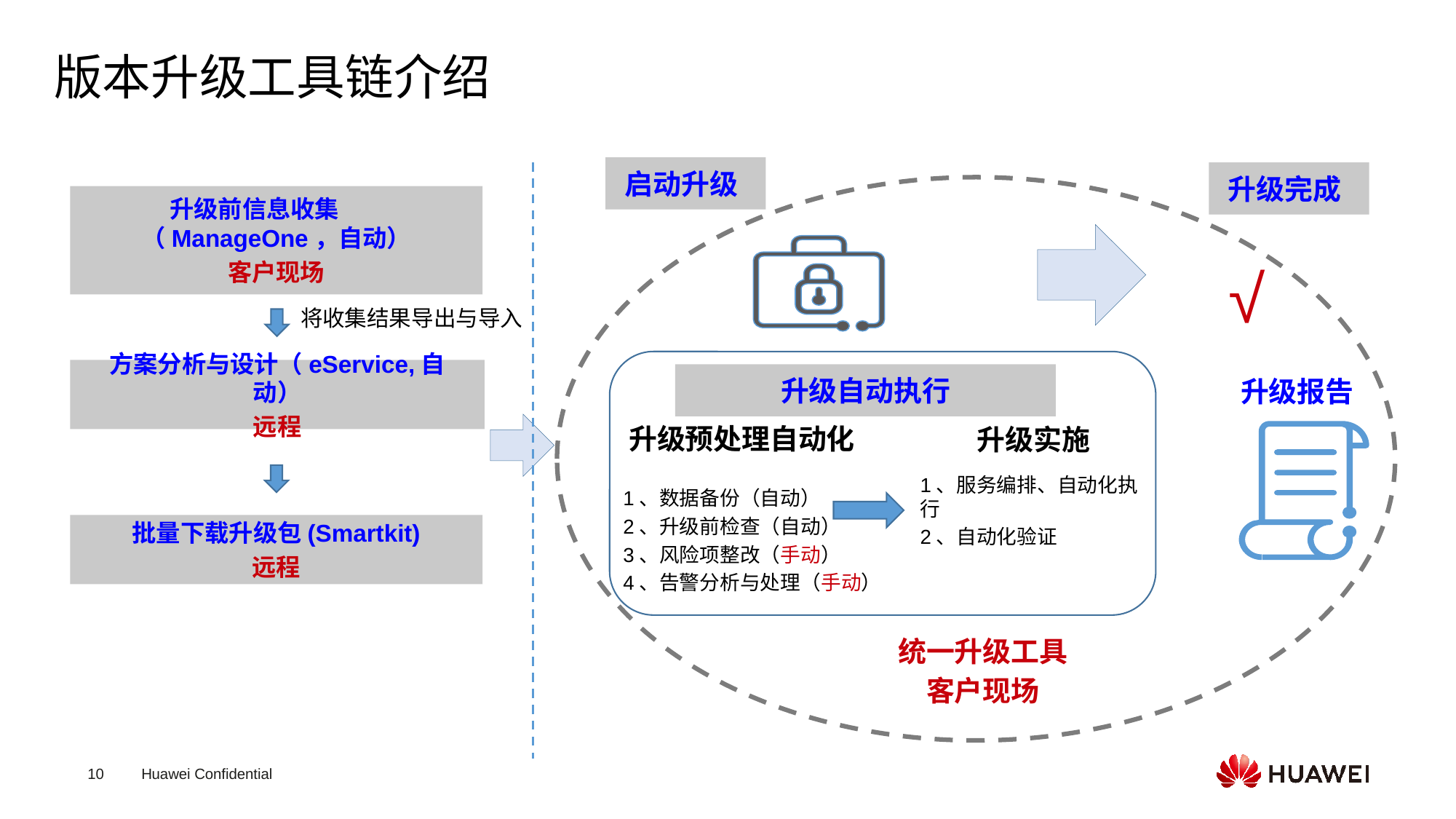

# 版本升级工具链介绍
启动升级
升级完成

升级前信息收集         （ManageOne，自动）
客户现场

√
将收集结果导出与导入

方案分析与设计（eService,自动）
远程
升级自动执行
升级报告
升级预处理自动化
升级实施

1、服务编排、自动化执行
2、自动化验证

1、数据备份（自动）
2、升级前检查（自动）
3、风险项整改（手动）
4、告警分析与处理（手动）

批量下载升级包(Smartkit)
远程
统一升级工具
客户现场